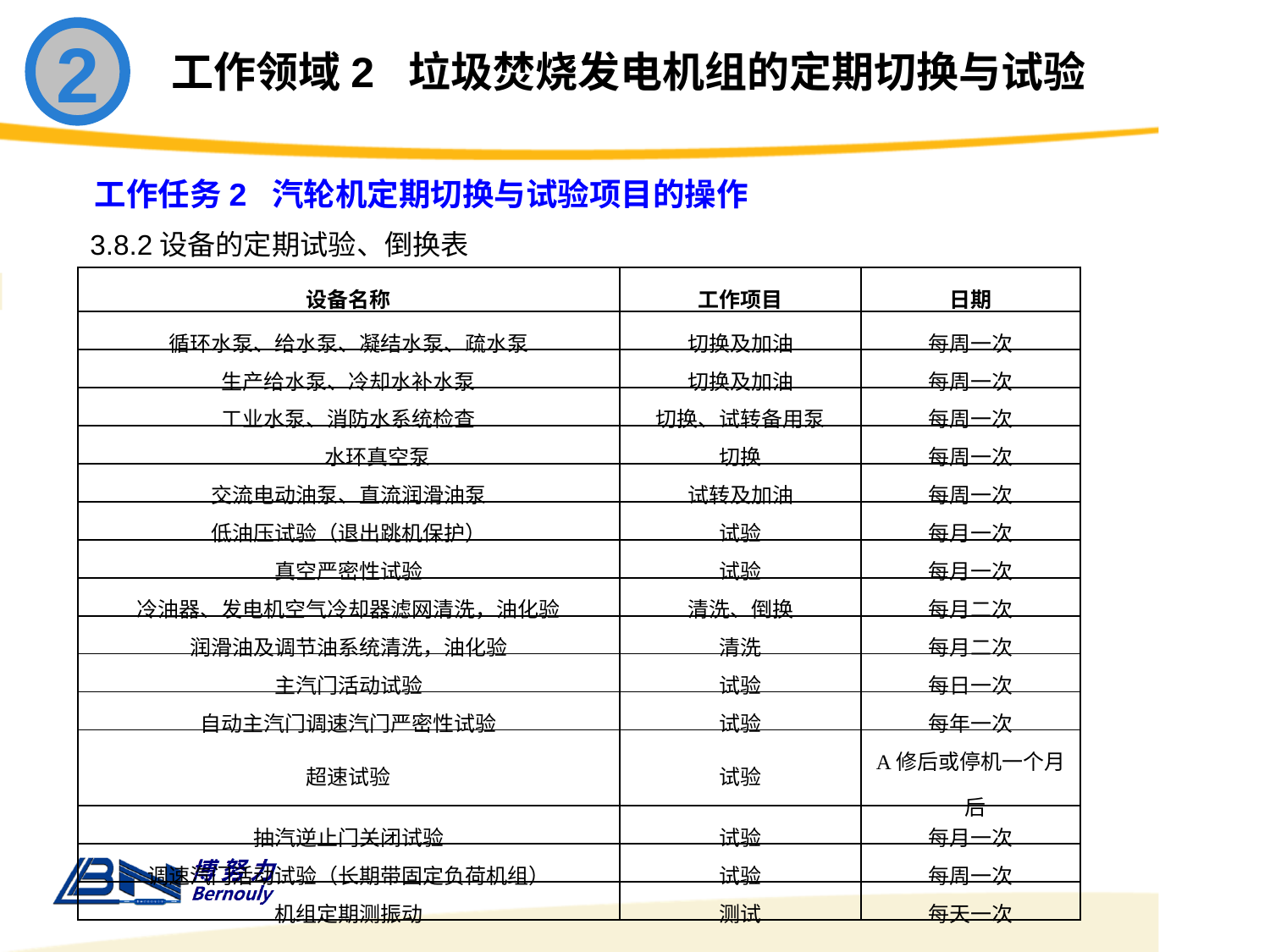

2
工作领域2  垃圾焚烧发电机组的定期切换与试验
工作任务2  汽轮机定期切换与试验项目的操作
3.8.2设备的定期试验、倒换表
| 设备名称 | 工作项目 | 日期 |
| --- | --- | --- |
| 循环水泵、给水泵、凝结水泵、疏水泵 | 切换及加油 | 每周一次 |
| 生产给水泵、冷却水补水泵 | 切换及加油 | 每周一次 |
| 工业水泵、消防水系统检查 | 切换、试转备用泵 | 每周一次 |
| 水环真空泵 | 切换 | 每周一次 |
| 交流电动油泵、直流润滑油泵 | 试转及加油 | 每周一次 |
| 低油压试验（退出跳机保护） | 试验 | 每月一次 |
| 真空严密性试验 | 试验 | 每月一次 |
| 冷油器、发电机空气冷却器滤网清洗，油化验 | 清洗、倒换 | 每月二次 |
| 润滑油及调节油系统清洗，油化验 | 清洗 | 每月二次 |
| 主汽门活动试验 | 试验 | 每日一次 |
| 自动主汽门调速汽门严密性试验 | 试验 | 每年一次 |
| 超速试验 | 试验 | A修后或停机一个月后 |
| 抽汽逆止门关闭试验 | 试验 | 每月一次 |
| 调速汽门活动试验（长期带固定负荷机组） | 试验 | 每周一次 |
| 机组定期测振动 | 测试 | 每天一次 |